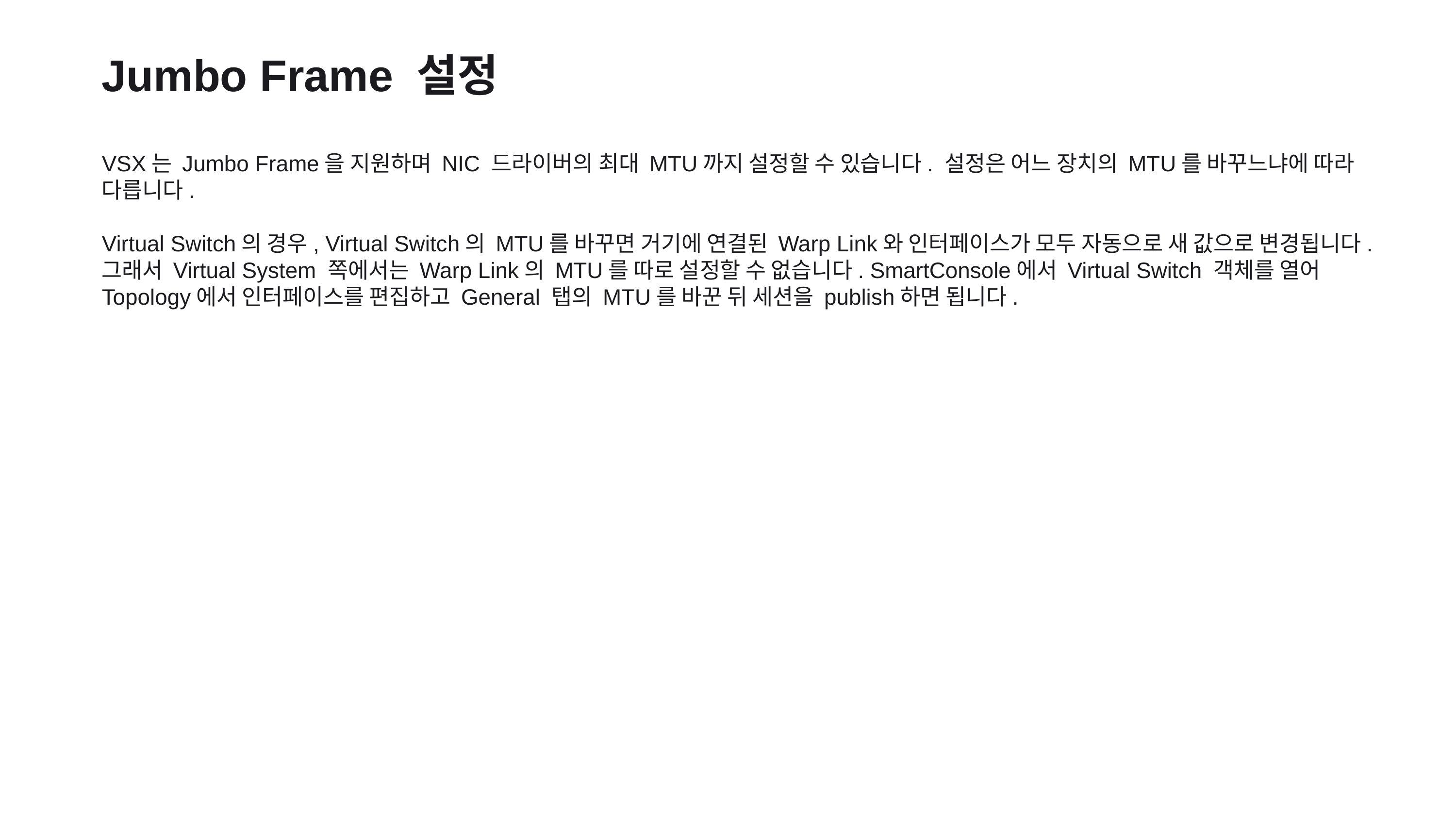

Jumbo Frame 설정
VSX는 Jumbo Frame을 지원하며 NIC 드라이버의 최대 MTU까지 설정할 수 있습니다. 설정은 어느 장치의 MTU를 바꾸느냐에 따라 다릅니다.

Virtual Switch의 경우, Virtual Switch의 MTU를 바꾸면 거기에 연결된 Warp Link와 인터페이스가 모두 자동으로 새 값으로 변경됩니다. 그래서 Virtual System 쪽에서는 Warp Link의 MTU를 따로 설정할 수 없습니다. SmartConsole에서 Virtual Switch 객체를 열어 Topology에서 인터페이스를 편집하고 General 탭의 MTU를 바꾼 뒤 세션을 publish하면 됩니다.